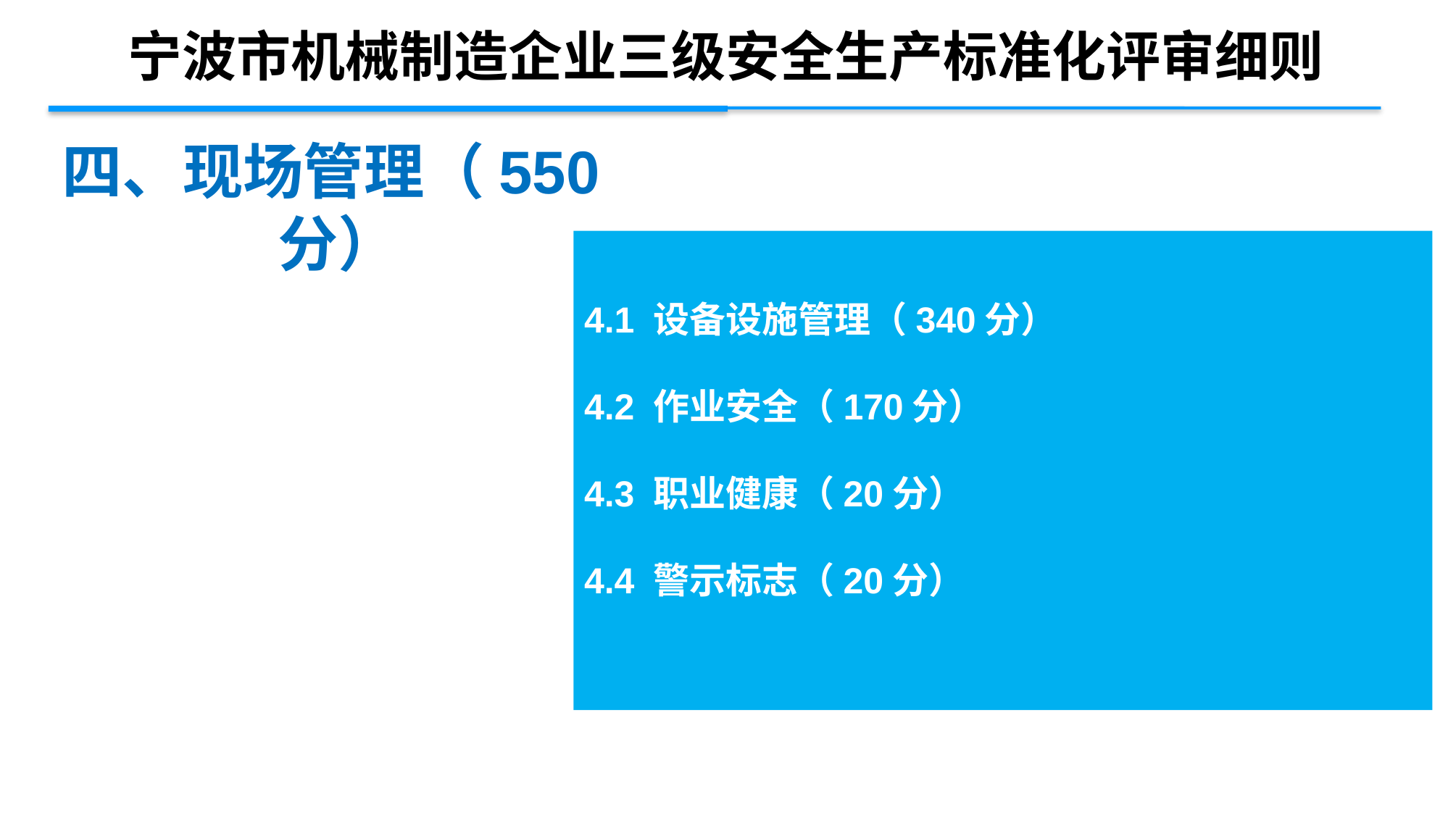

宁波市机械制造企业三级安全生产标准化评审细则

四、现场管理（550分）
4.1 设备设施管理（340分）

4.2 作业安全（170分）

4.3 职业健康（20分）

4.4 警示标志（20分）